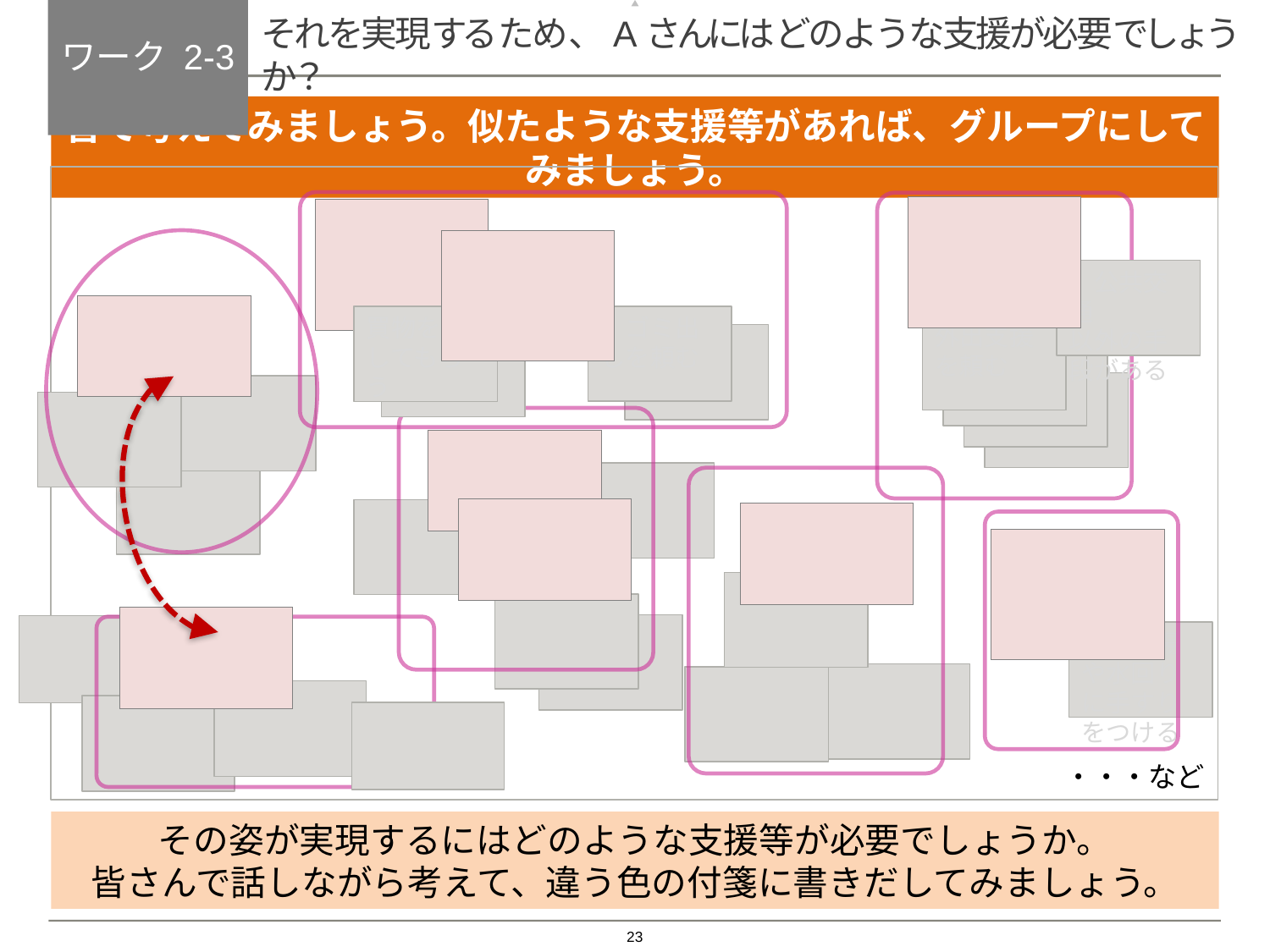

それを実現するため、Aさんにはどのような支援が必要でしょうか？
# ワーク 2-3
皆で考えてみましょう。似たような支援等があれば、グループにしてみましょう。
・・・など

自分の行きたい所に行ける

出来る限り
自分のことは
自分でする

自分のできないことは人の手を借りてみる
　公共交通
以外の手段がある

　ゴミ出しを頼む
買物を
してもらう
外出支援を頼む

住まいは、住みやすく安心な状態である

お風呂場や水回りに手すりをつける

その姿が実現するにはどのような支援等が必要でしょうか。
皆さんで話しながら考えて、違う色の付箋に書きだしてみましょう。
23